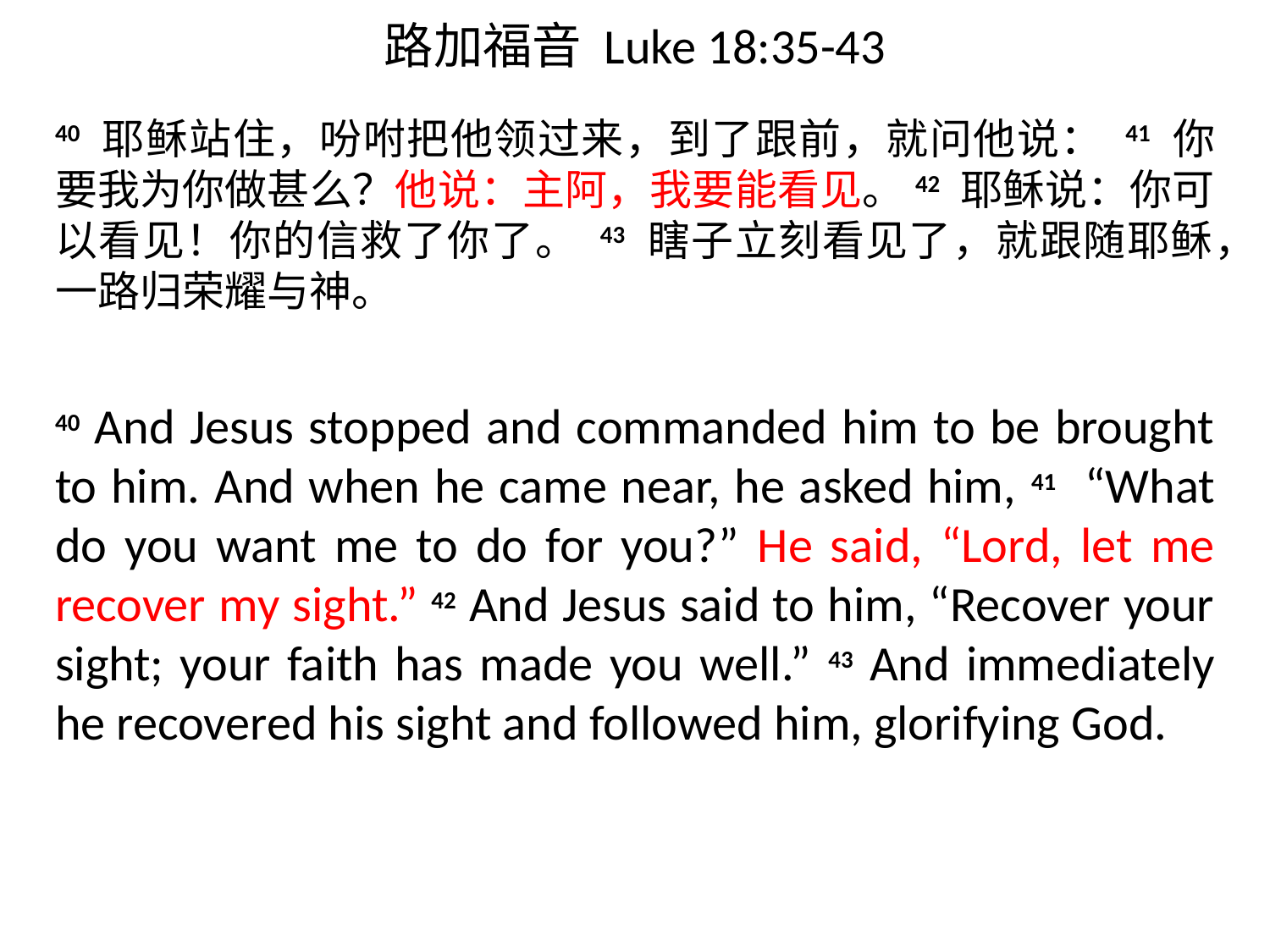

# 路加福音 Luke 18:35-43
40 耶稣站住，吩咐把他领过来，到了跟前，就问他说： 41 你要我为你做甚么？他说：主阿，我要能看见。42 耶稣说：你可以看见！你的信救了你了。 43 瞎子立刻看见了，就跟随耶稣，一路归荣耀与神。

40 And Jesus stopped and commanded him to be brought to him. And when he came near, he asked him, 41  “What do you want me to do for you?” He said, “Lord, let me recover my sight.” 42 And Jesus said to him, “Recover your sight; your faith has made you well.” 43 And immediately he recovered his sight and followed him, glorifying God.